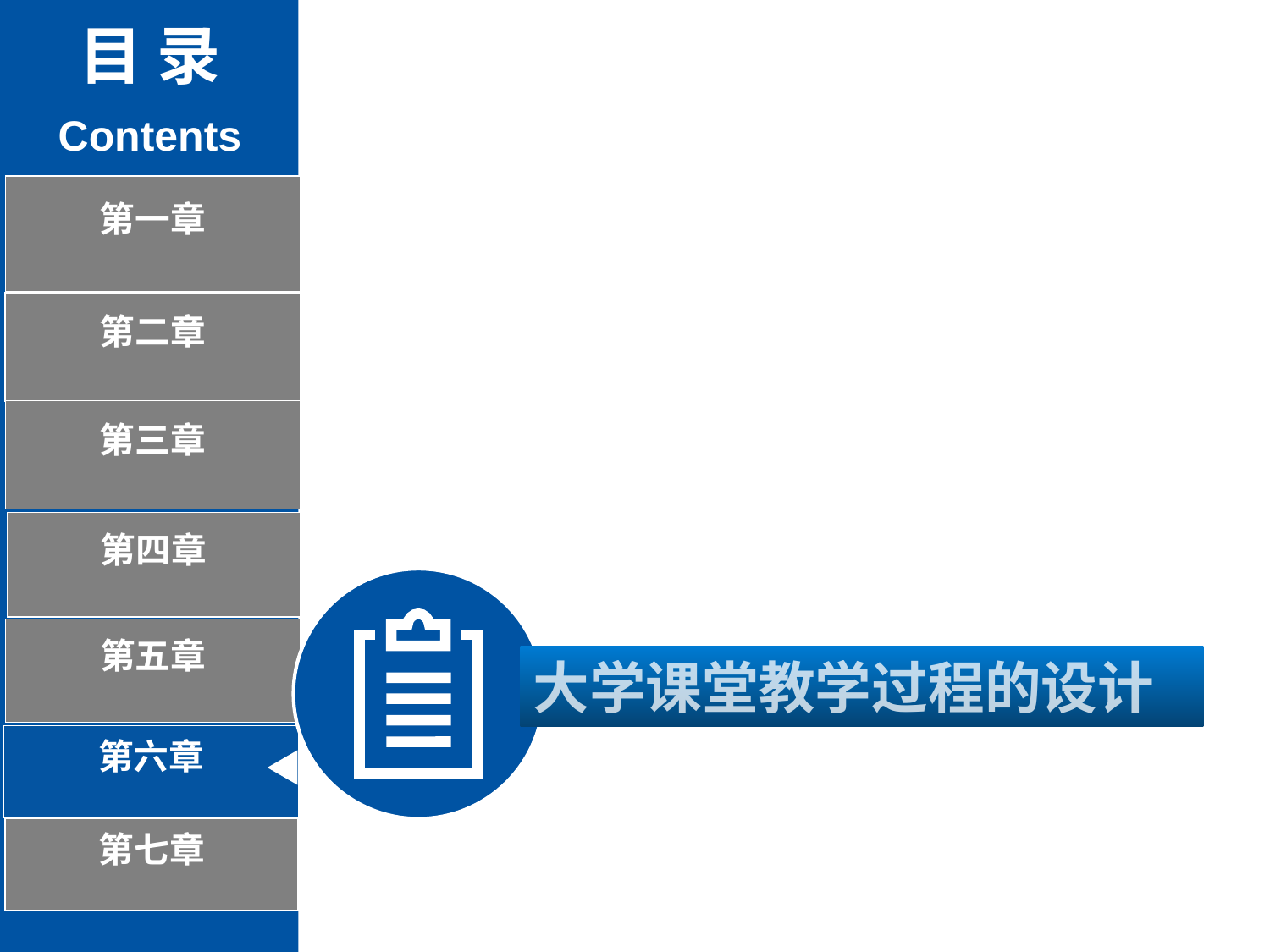

目 录
Contents
第一章

第二章

第三章

第四章

第五章

大学课堂教学过程的设计
第六章

第七章